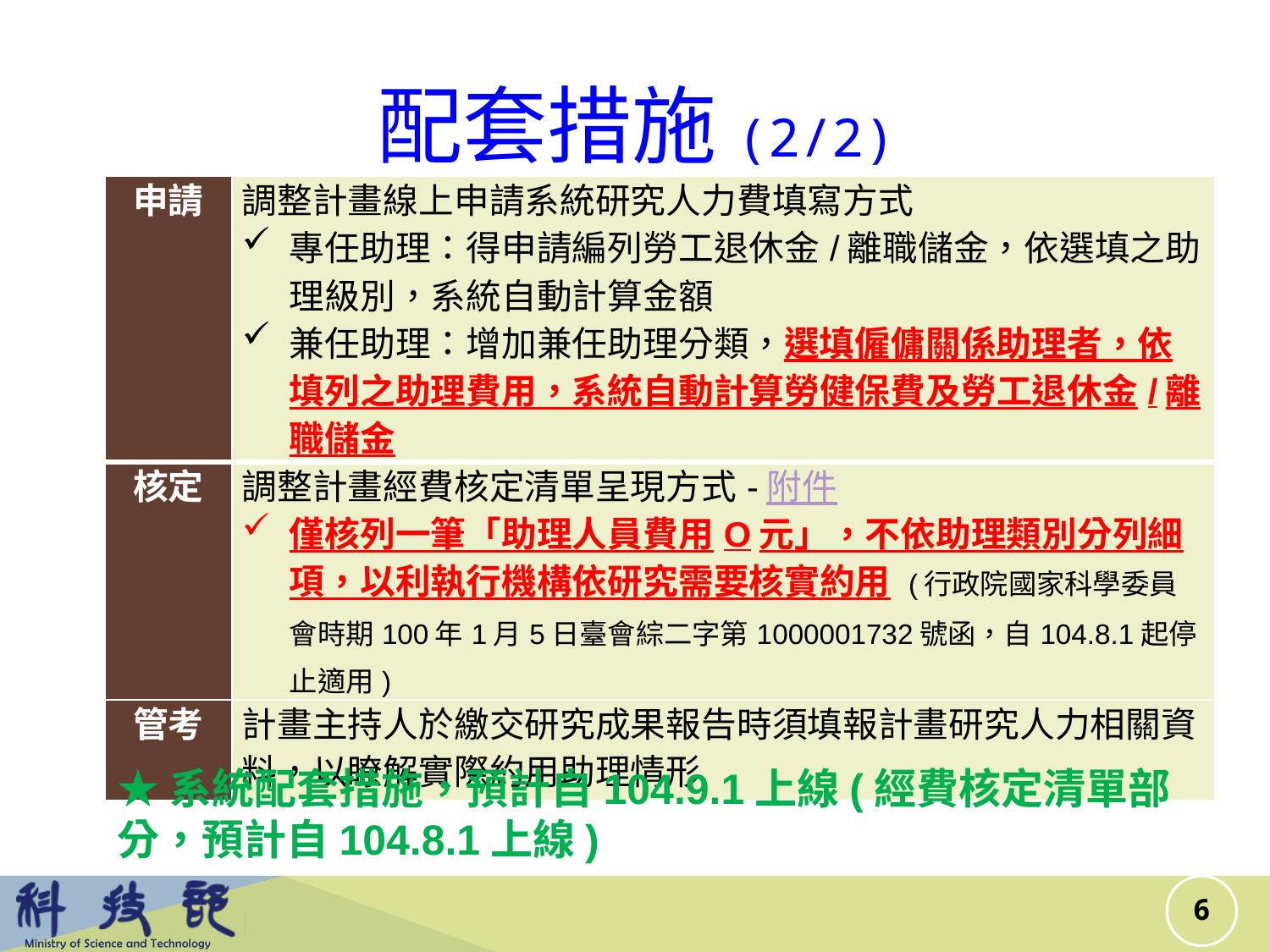

# 配套措施(2/2)
| 申請 | 調整計畫線上申請系統研究人力費填寫方式 專任助理：得申請編列勞工退休金/離職儲金，依選填之助理級別，系統自動計算金額 兼任助理：增加兼任助理分類，選填僱傭關係助理者，依填列之助理費用，系統自動計算勞健保費及勞工退休金/離職儲金 |
| --- | --- |
| 核定 | 調整計畫經費核定清單呈現方式-附件 僅核列一筆「助理人員費用O元」，不依助理類別分列細項，以利執行機構依研究需要核實約用 (行政院國家科學委員會時期100年1月5日臺會綜二字第1000001732號函，自104.8.1起停止適用) |
| 管考 | 計畫主持人於繳交研究成果報告時須填報計畫研究人力相關資料，以瞭解實際約用助理情形 |
★系統配套措施，預計自104.9.1上線(經費核定清單部分，預計自104.8.1上線)